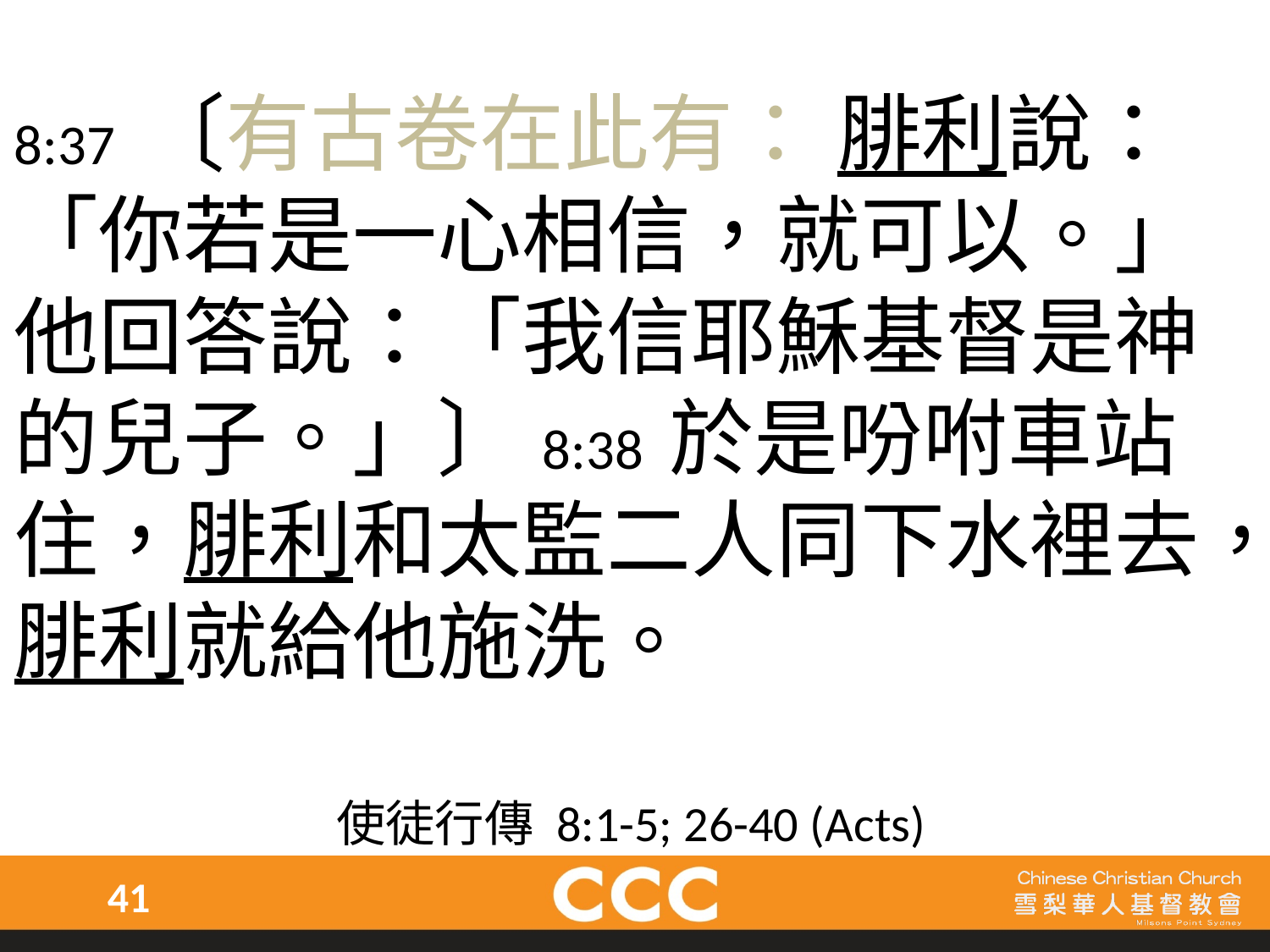

8:37 〔有古卷在此有： 腓利說：「你若是一心相信，就可以。」他回答說：「我信耶穌基督是神的兒子。」〕8:38 於是吩咐車站住，腓利和太監二人同下水裡去，腓利就給他施洗。

使徒行傳 8:1-5; 26-40 (Acts)
41